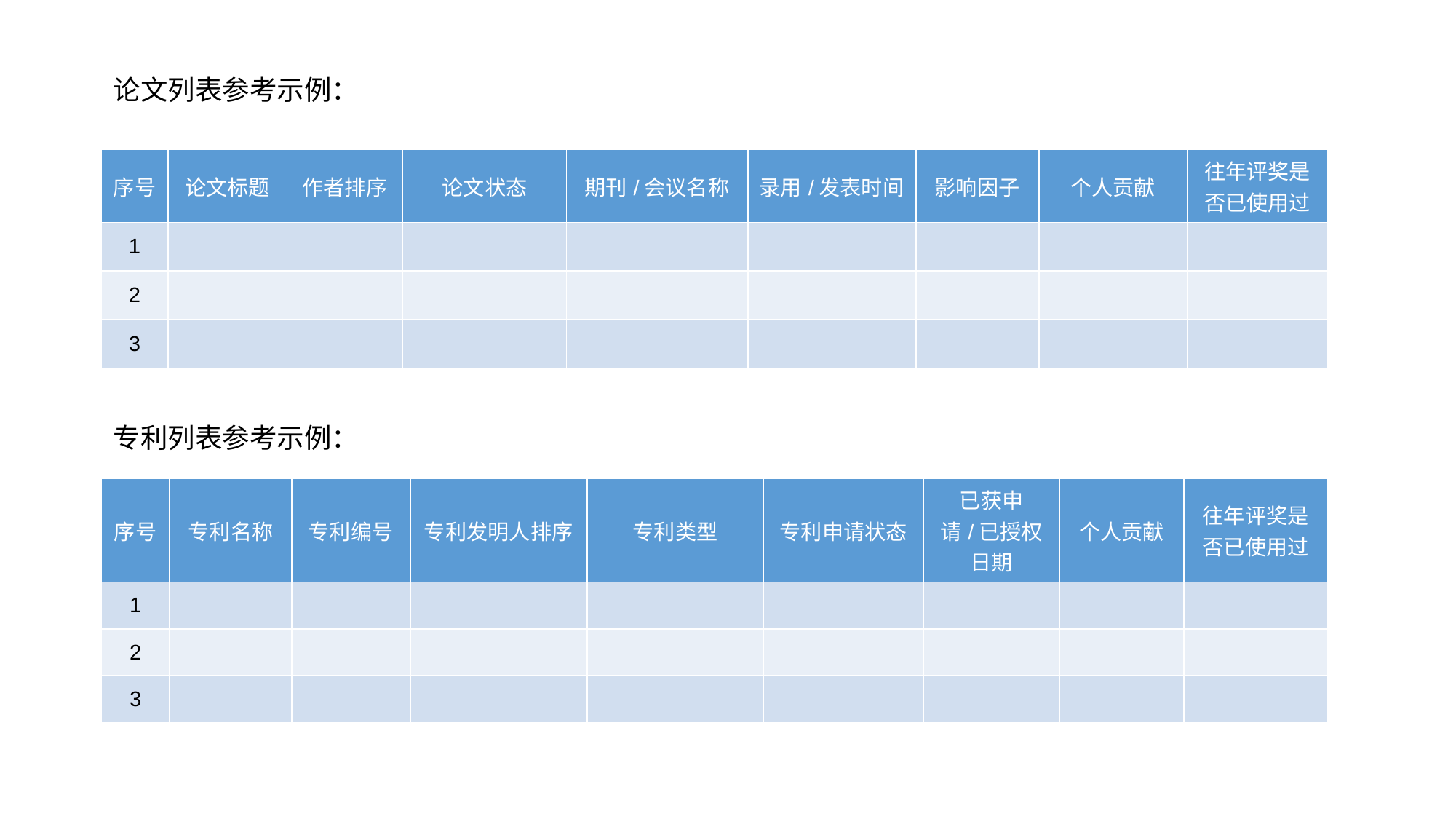

论文列表参考示例：
| 序号 | 论文标题 | 作者排序 | 论文状态 | 期刊/会议名称 | 录用/发表时间 | 影响因子 | 个人贡献 | 往年评奖是否已使用过 |
| --- | --- | --- | --- | --- | --- | --- | --- | --- |
| 1 |  |  |  |  |  |  |  |  |
| 2 |  |  |  |  |  |  |  |  |
| 3 |  |  |  |  |  |  |  |  |
专利列表参考示例：
| 序号 | 专利名称 | 专利编号 | 专利发明人排序 | 专利类型 | 专利申请状态 | 已获申请/已授权日期 | 个人贡献 | 往年评奖是否已使用过 |
| --- | --- | --- | --- | --- | --- | --- | --- | --- |
| 1 |  |  |  |  |  |  |  |  |
| 2 |  |  |  |  |  |  |  |  |
| 3 |  |  |  |  |  |  |  |  |